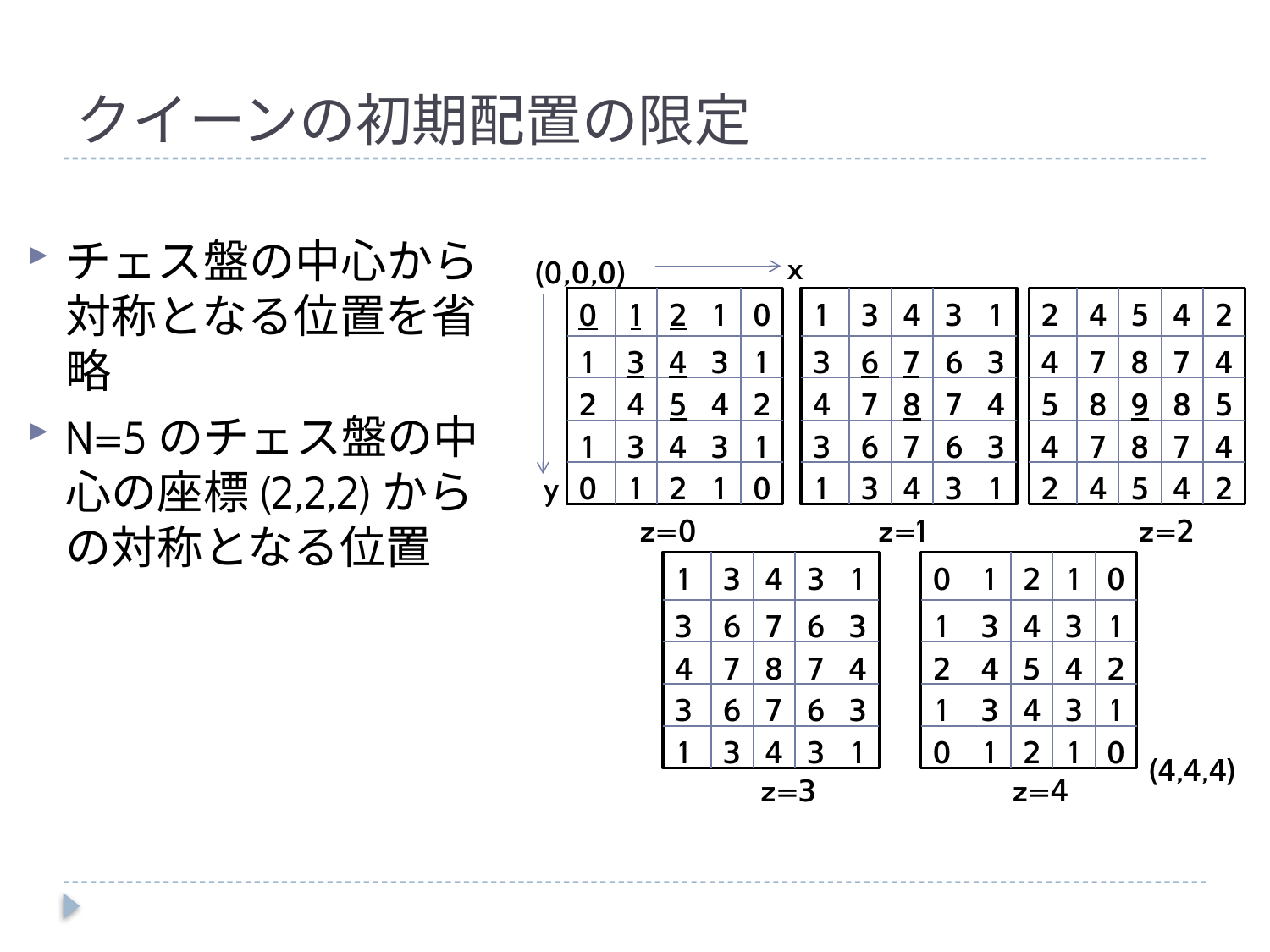

# クイーンの初期配置の限定
チェス盤の中心から対称となる位置を省略
N=5のチェス盤の中心の座標(2,2,2)からの対称となる位置
x
(0,0,0)

0
1
2
1
0

1
3
4
3
1

2
4
5
4
2
1
3
4
3
1
3
6
7
6
3
4
7
8
7
4
2
4
5
4
2
4
7
8
7
4
5
8
9
8
5
1
3
4
3
1
3
6
7
6
3
4
7
8
7
4
y
0
1
2
1
0
1
3
4
3
1
2
4
5
4
2
z=0
z=1
z=2

1
3
4
3
1

0
1
2
1
0
3
6
7
6
3
1
3
4
3
1
4
7
8
7
4
2
4
5
4
2
3
6
7
6
3
1
3
4
3
1
1
3
4
3
1
0
1
2
1
0
(4,4,4)
z=3
z=4